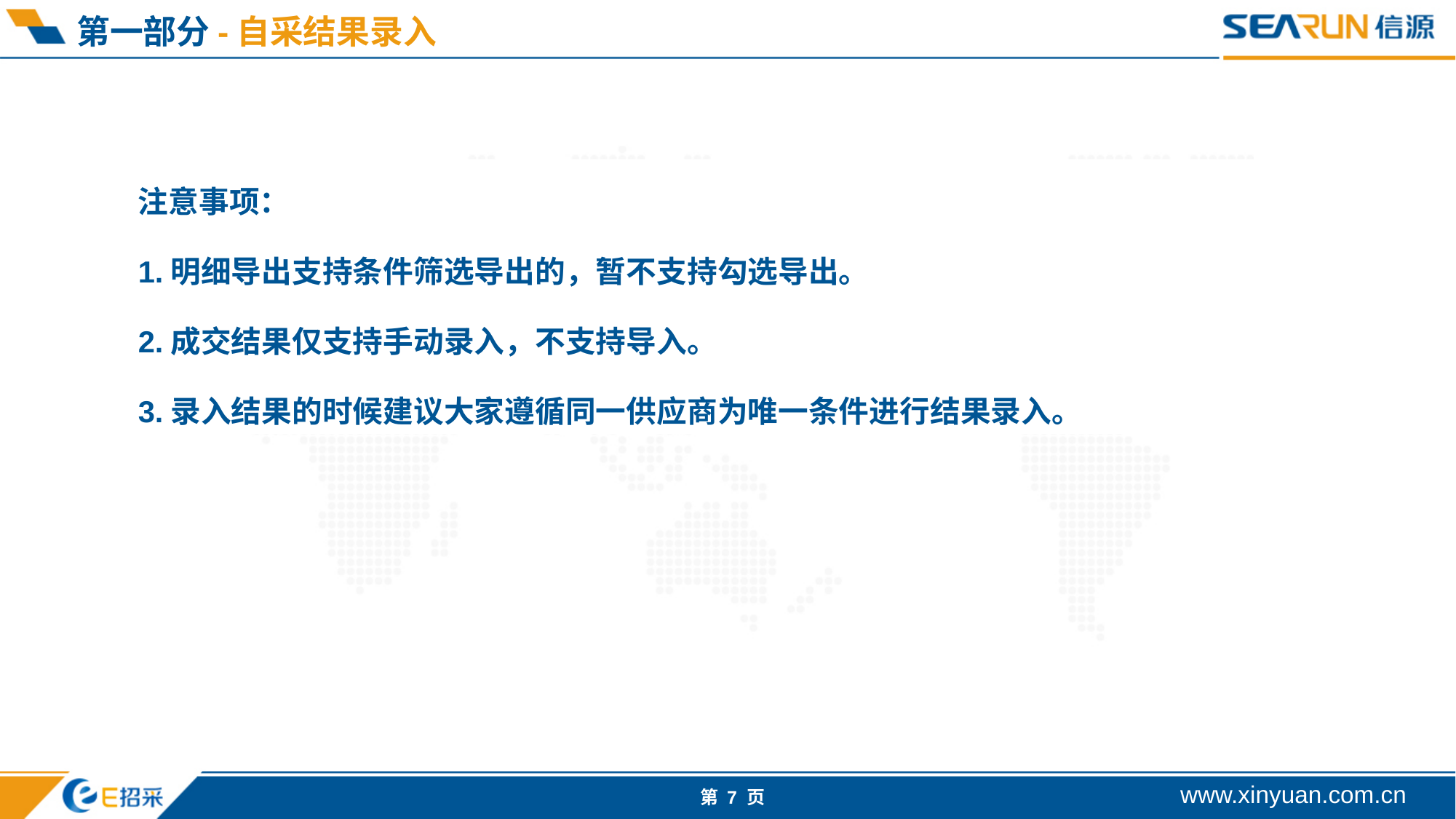

#
第一部分-自采结果录入
注意事项：
1.明细导出支持条件筛选导出的，暂不支持勾选导出。
2.成交结果仅支持手动录入，不支持导入。
3.录入结果的时候建议大家遵循同一供应商为唯一条件进行结果录入。
企业精
行为准则